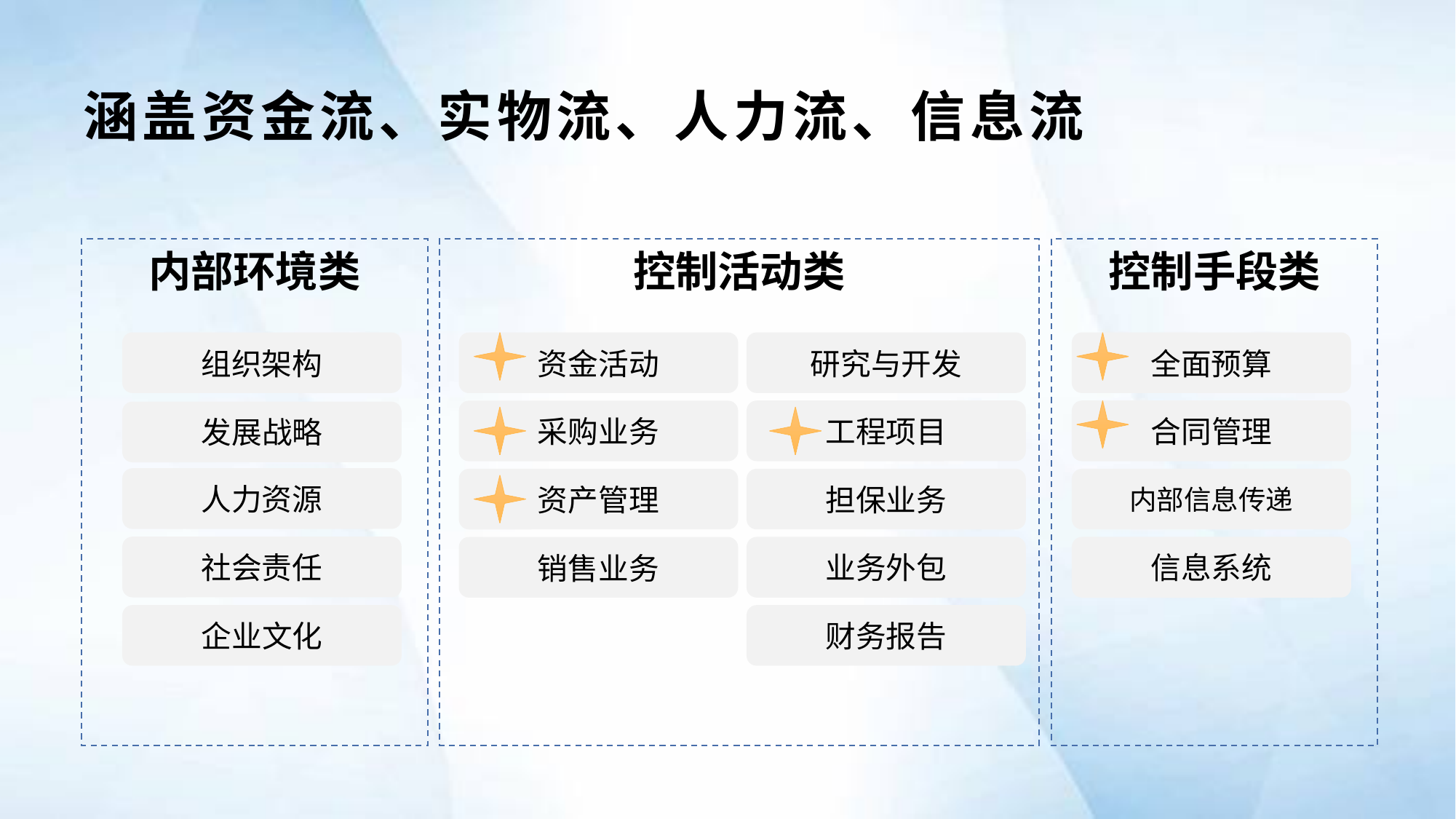

# 涵盖资金流、实物流、人力流、信息流
内部环境类
控制活动类
控制手段类
组织架构
研究与开发
全面预算
资金活动

工程项目
合同管理
采购业务

发展战略

人力资源
担保业务
内部信息传递
资产管理

社会责任
业务外包
信息系统
销售业务
企业文化
财务报告
36